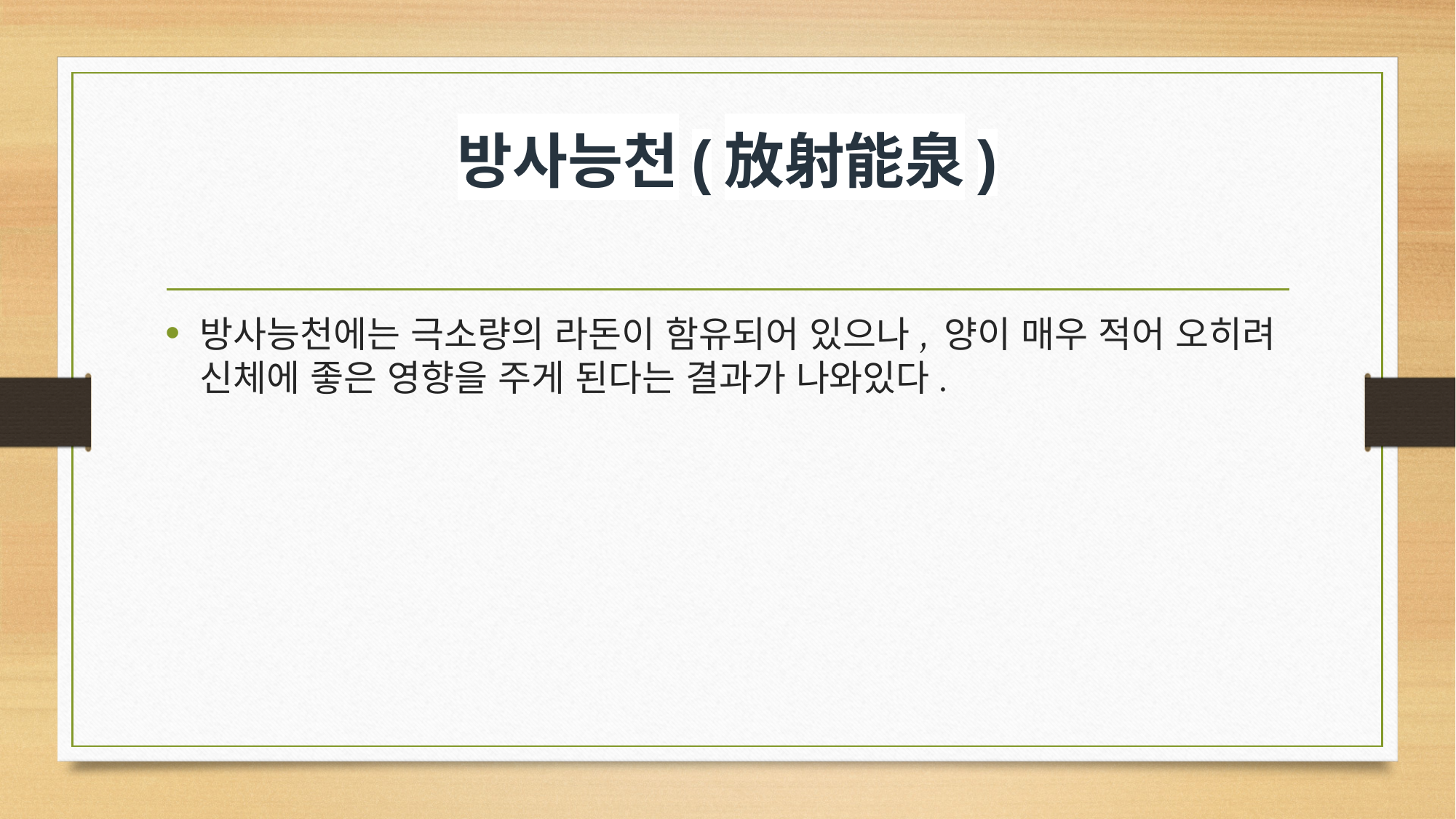

# 방사능천(放射能泉)
방사능천에는 극소량의 라돈이 함유되어 있으나, 양이 매우 적어 오히려 신체에 좋은 영향을 주게 된다는 결과가 나와있다.